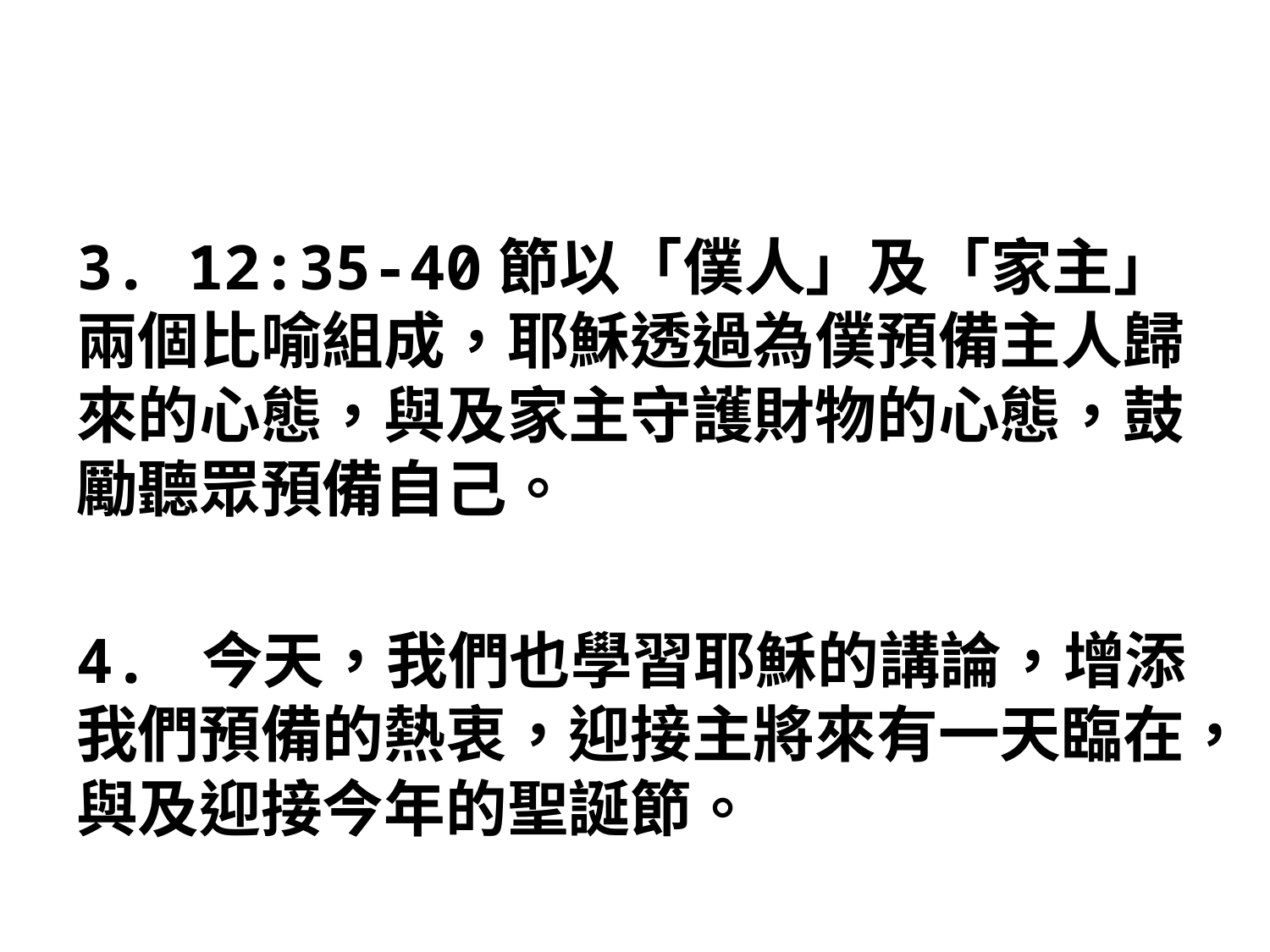

#
3. 12:35-40節以「僕人」及「家主」兩個比喻組成，耶穌透過為僕預備主人歸來的心態，與及家主守護財物的心態，鼓勵聽眾預備自己。

4. 今天，我們也學習耶穌的講論，增添我們預備的熱衷，迎接主將來有一天臨在，與及迎接今年的聖誕節。